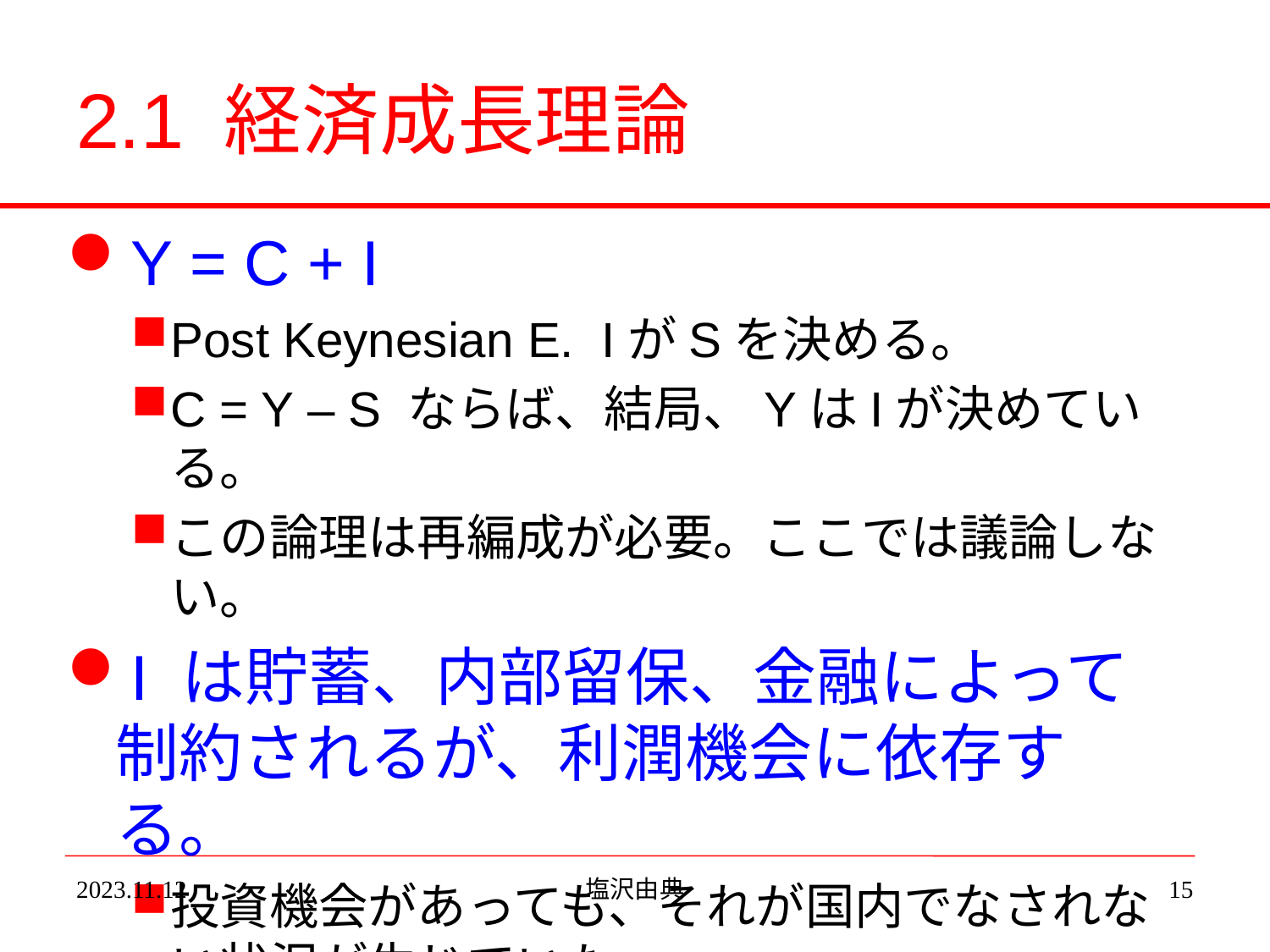

# 2.1 経済成長理論
Y = C + I
Post Keynesian E.  IがSを決める。
C = Y – S ならば、結局、YはIが決めている。
この論理は再編成が必要。ここでは議論しない。
I は貯蓄、内部留保、金融によって制約されるが、利潤機会に依存する。
投資機会があっても、それが国内でなされない状況が生じていた。
2023.11.12
塩沢由典
15